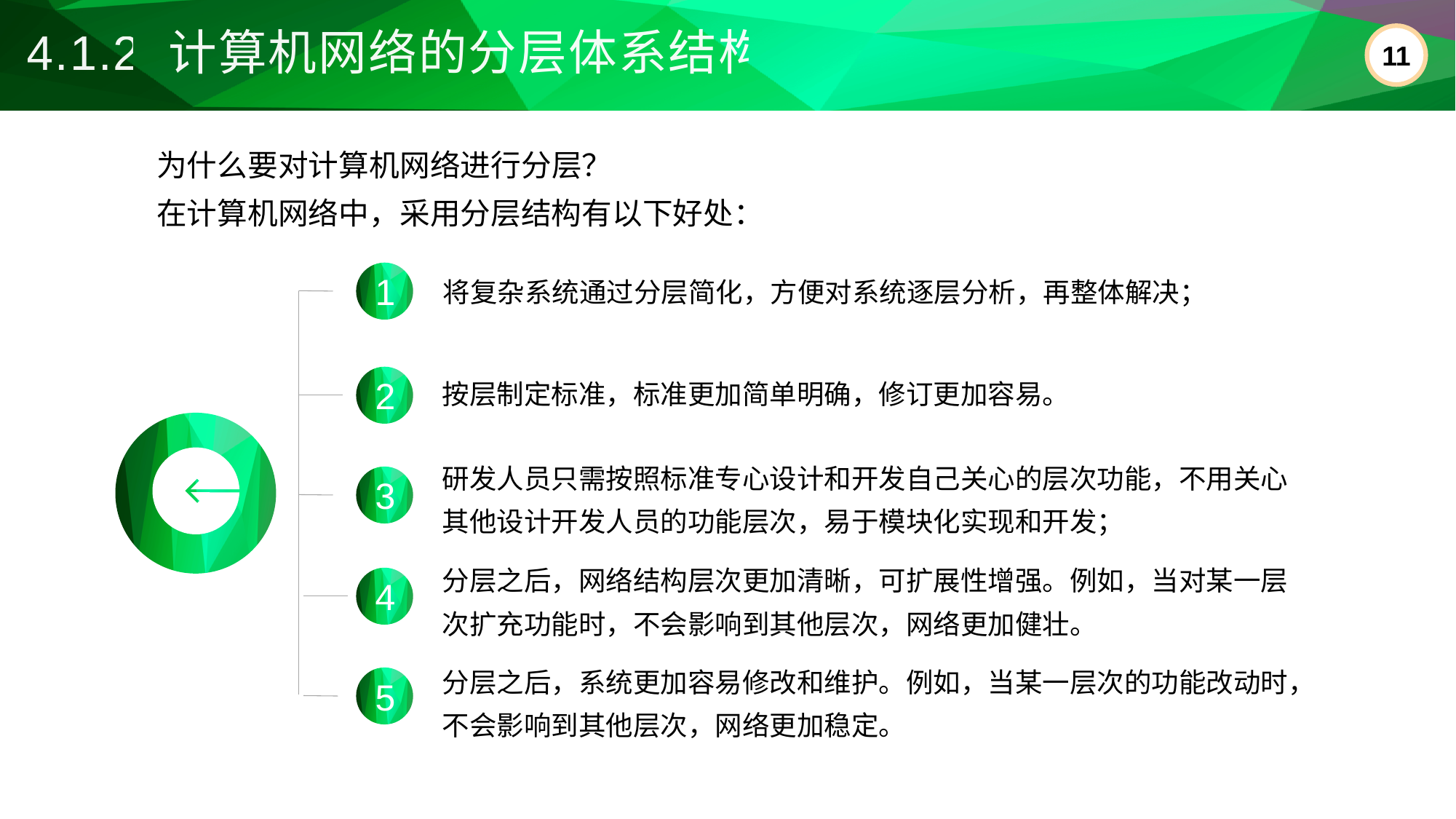

4.1.2 计算机网络的分层体系结构
为什么要对计算机网络进行分层？
在计算机网络中，采用分层结构有以下好处：
将复杂系统通过分层简化，方便对系统逐层分析，再整体解决；
1
按层制定标准，标准更加简单明确，修订更加容易。
2

研发人员只需按照标准专心设计和开发自己关心的层次功能，不用关心其他设计开发人员的功能层次，易于模块化实现和开发；

3
分层之后，网络结构层次更加清晰，可扩展性增强。例如，当对某一层次扩充功能时，不会影响到其他层次，网络更加健壮。
4
分层之后，系统更加容易修改和维护。例如，当某一层次的功能改动时，不会影响到其他层次，网络更加稳定。
5